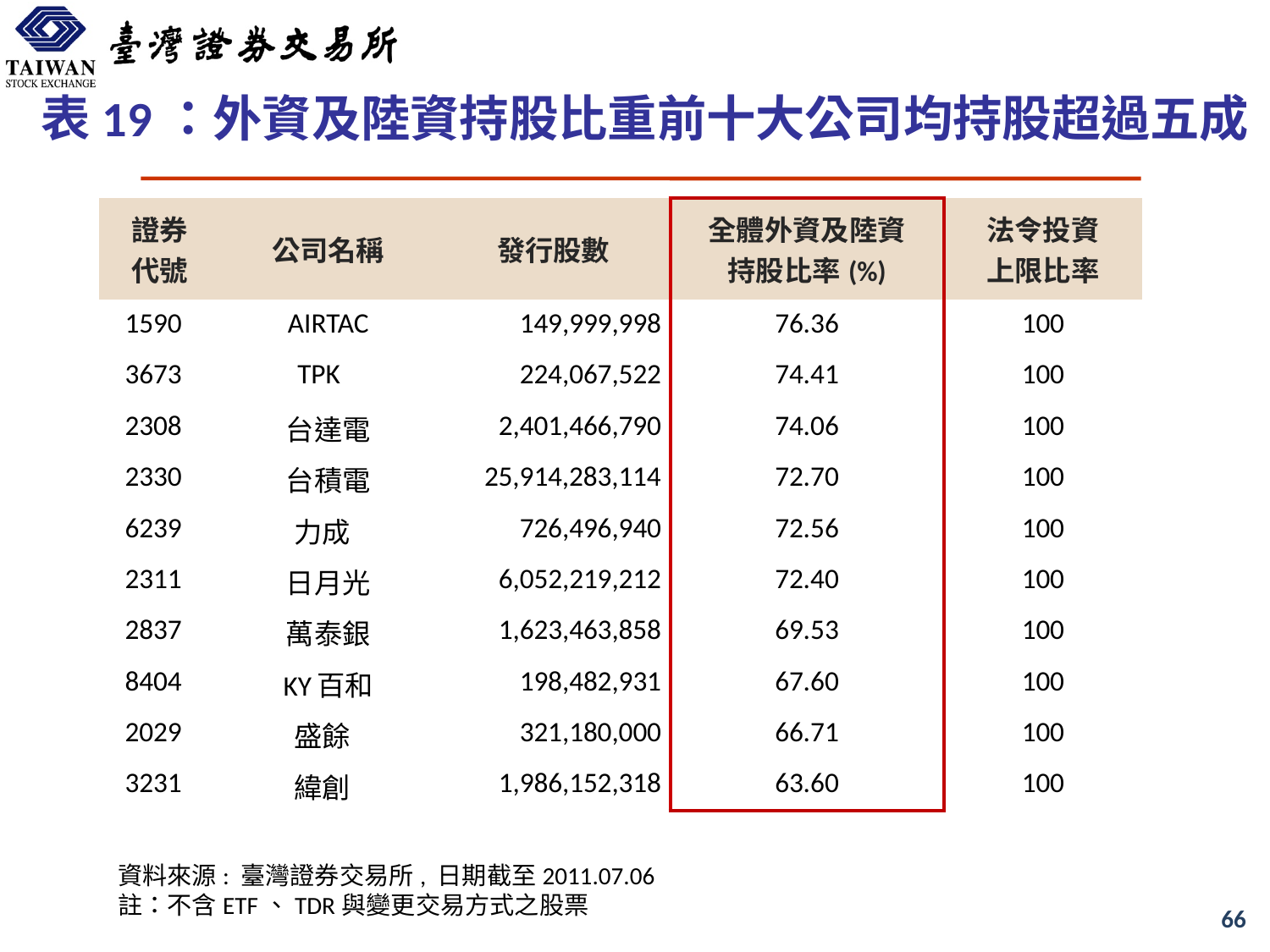

表19：外資及陸資持股比重前十大公司均持股超過五成
| 證券 代號 | 公司名稱 | 發行股數 |  | 全體外資及陸資 持股比率(%) | 法令投資 上限比率 |
| --- | --- | --- | --- | --- | --- |
| 1590 | AIRTAC | 149,999,998 |  | 76.36 | 100 |
| 3673 | TPK | 224,067,522 |  | 74.41 | 100 |
| 2308 | 台達電 | 2,401,466,790 |  | 74.06 | 100 |
| 2330 | 台積電 | 25,914,283,114 |  | 72.70 | 100 |
| 6239 | 力成 | 726,496,940 |  | 72.56 | 100 |
| 2311 | 日月光 | 6,052,219,212 |  | 72.40 | 100 |
| 2837 | 萬泰銀 | 1,623,463,858 |  | 69.53 | 100 |
| 8404 | KY百和 | 198,482,931 |  | 67.60 | 100 |
| 2029 | 盛餘 | 321,180,000 |  | 66.71 | 100 |
| 3231 | 緯創 | 1,986,152,318 |  | 63.60 | 100 |
資料來源: 臺灣證券交易所, 日期截至2011.07.06
註：不含ETF、TDR與變更交易方式之股票
66